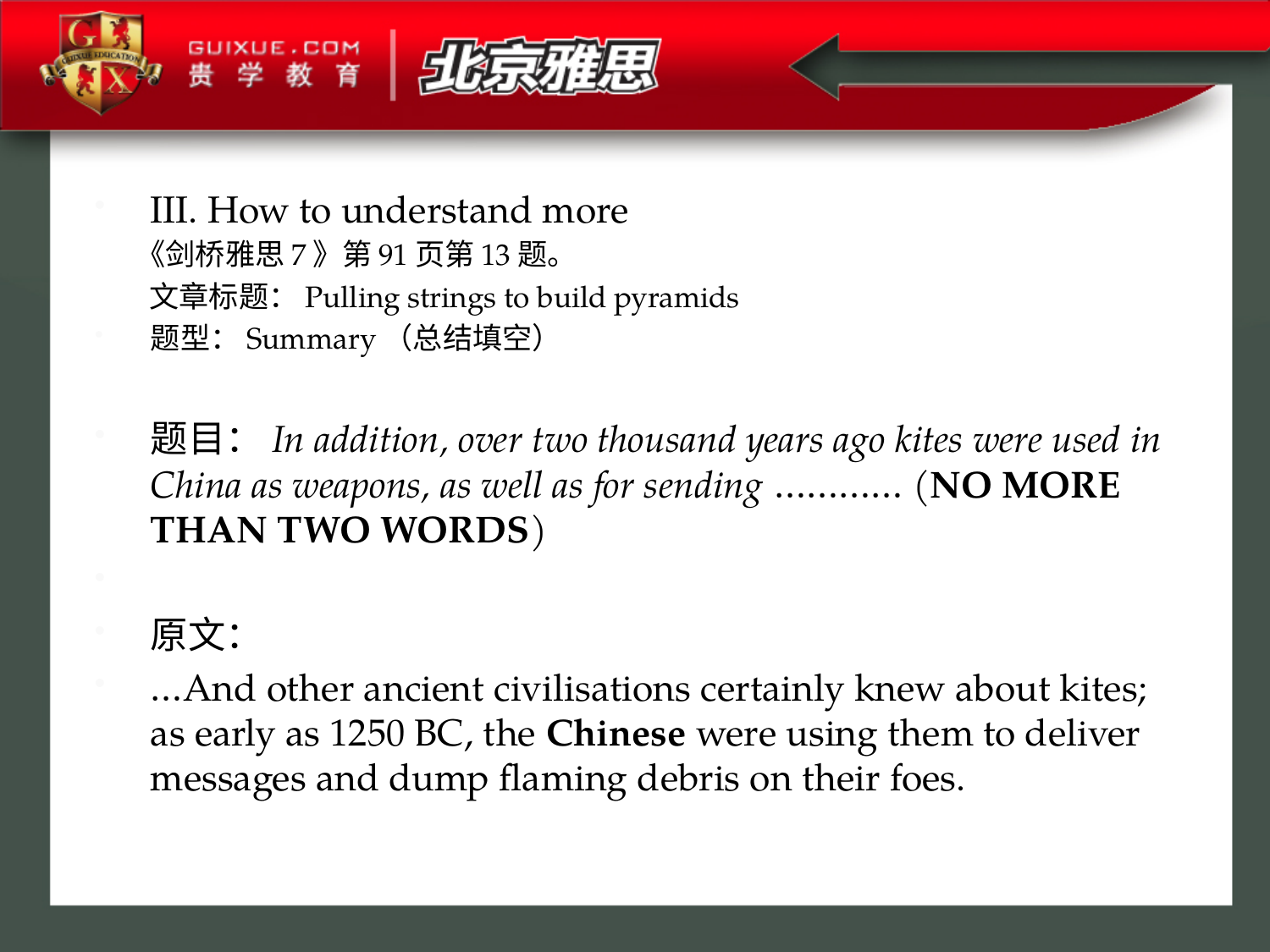

III. How to understand more
     《剑桥雅思7》第91页第13题。
       文章标题：Pulling strings to build pyramids
题型：Summary（总结填空）

题目：In addition, over two thousand years ago kites were used in China as weapons, as well as for sending ………… (NO MORE THAN TWO WORDS)

原文：
…And other ancient civilisations certainly knew about kites; as early as 1250 BC, the Chinese were using them to deliver messages and dump flaming debris on their foes.